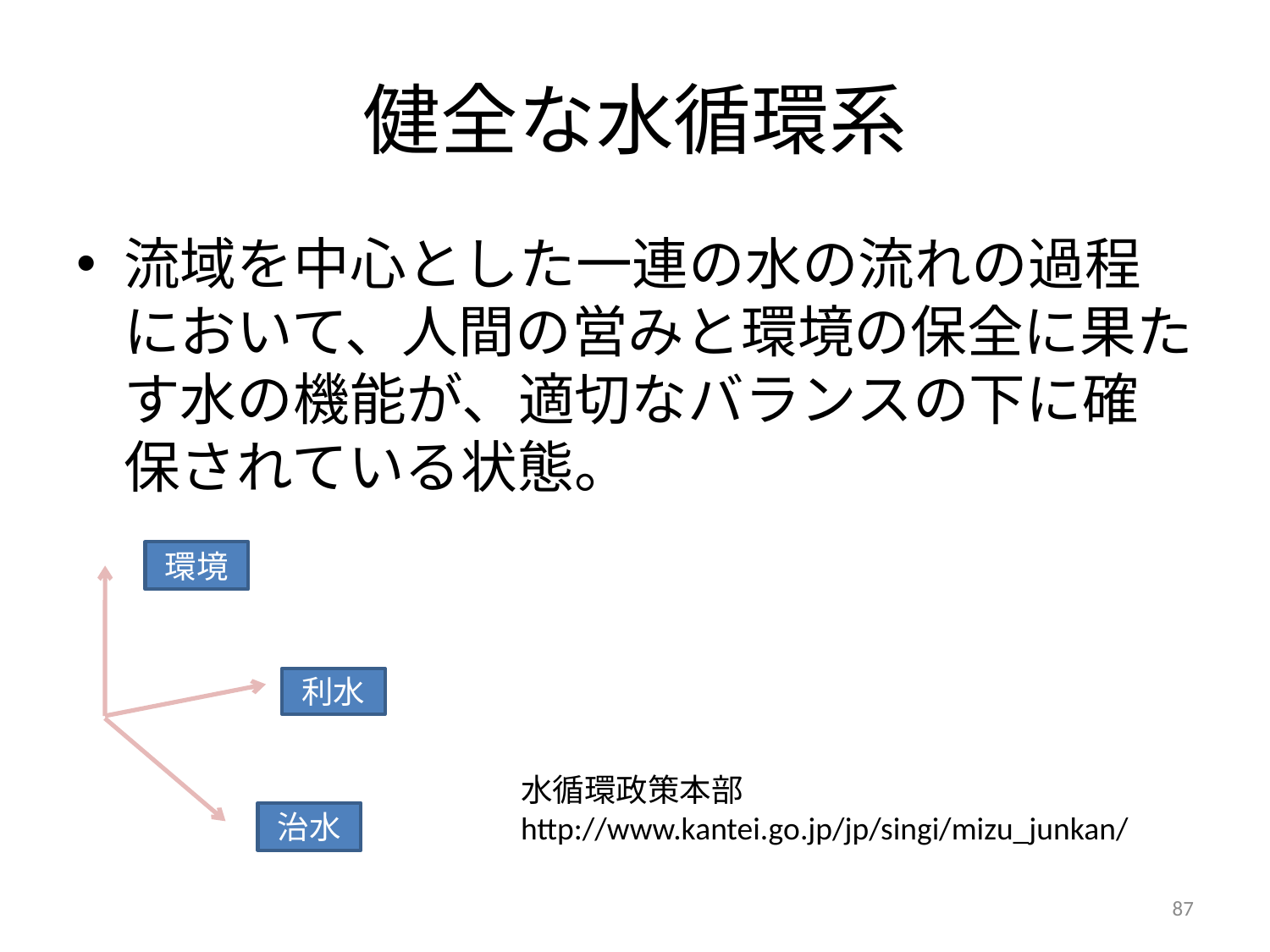

# 健全な水循環系
流域を中心とした一連の水の流れの過程において、人間の営みと環境の保全に果たす水の機能が、適切なバランスの下に確保されている状態。
環境
利水
治水
水循環政策本部
http://www.kantei.go.jp/jp/singi/mizu_junkan/
87